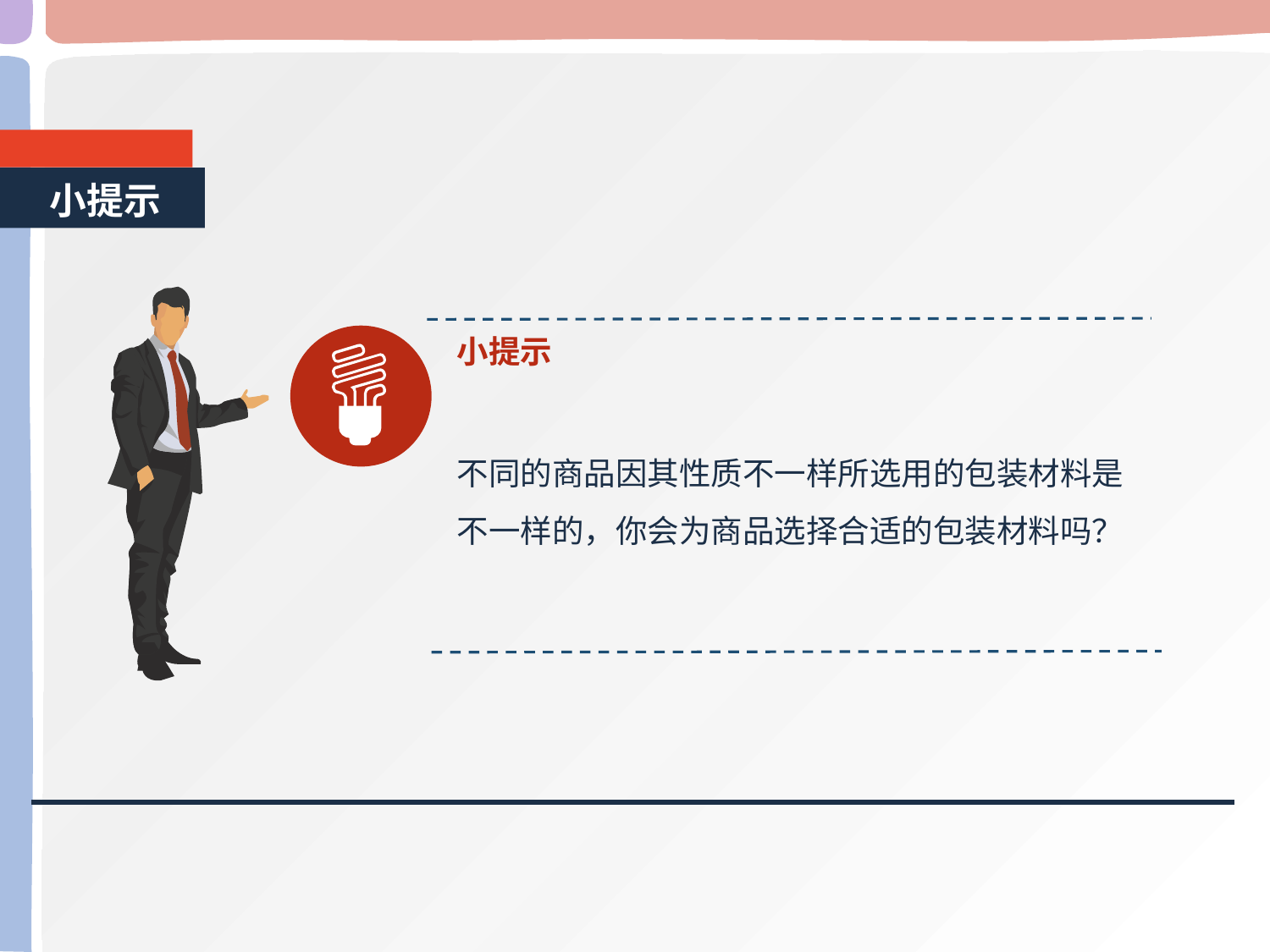

小提示

小提示
不同的商品因其性质不一样所选用的包装材料是不一样的，你会为商品选择合适的包装材料吗？